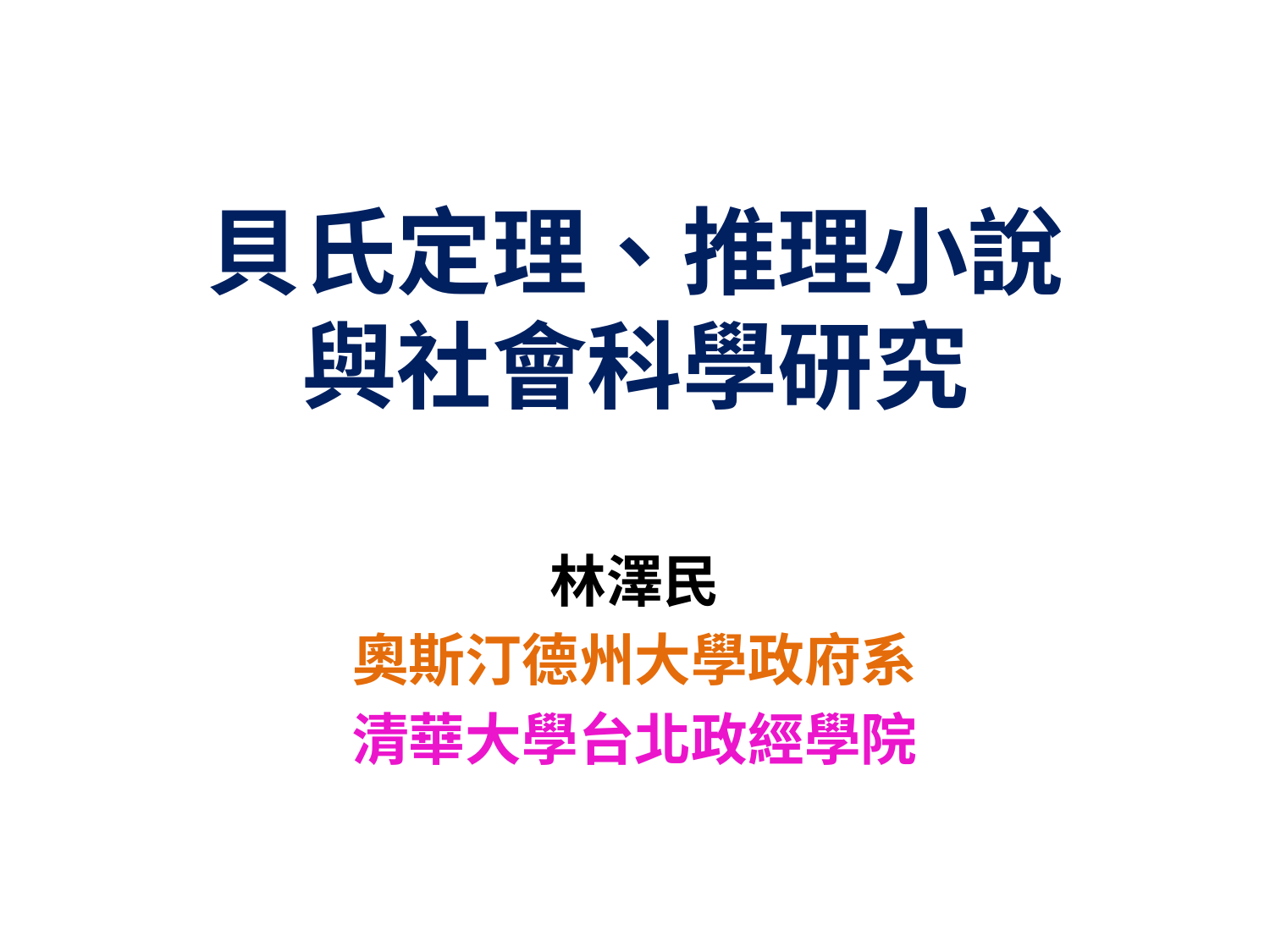

# 貝氏定理、推理小說 與社會科學研究
林澤民
奧斯汀德州大學政府系
清華大學台北政經學院